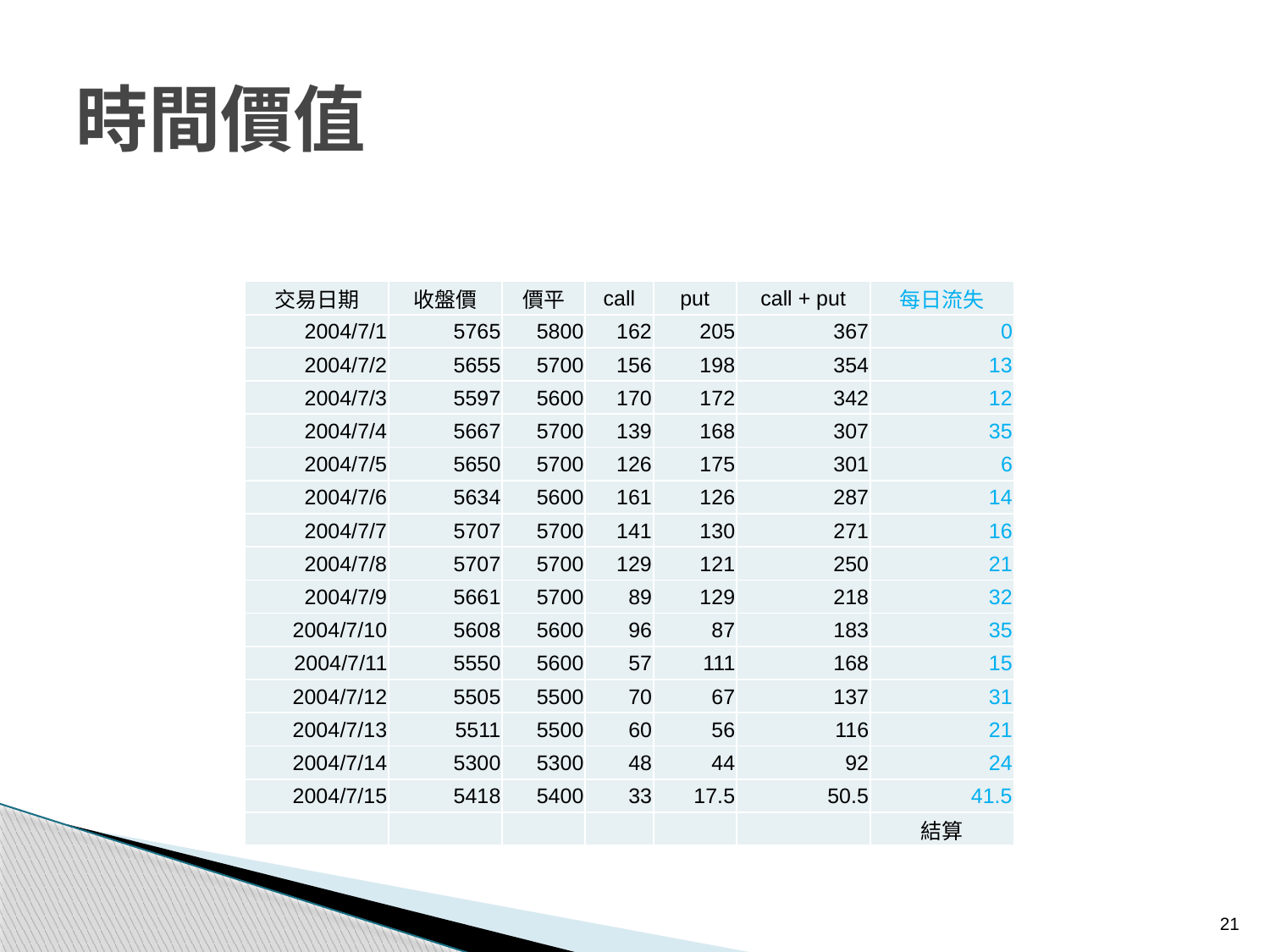

# 時間價值

| 交易日期 | 收盤價 | 價平 | call | put | call + put | 每日流失 |
| --- | --- | --- | --- | --- | --- | --- |
| 2004/7/1 | 5765 | 5800 | 162 | 205 | 367 | 0 |
| 2004/7/2 | 5655 | 5700 | 156 | 198 | 354 | 13 |
| 2004/7/3 | 5597 | 5600 | 170 | 172 | 342 | 12 |
| 2004/7/4 | 5667 | 5700 | 139 | 168 | 307 | 35 |
| 2004/7/5 | 5650 | 5700 | 126 | 175 | 301 | 6 |
| 2004/7/6 | 5634 | 5600 | 161 | 126 | 287 | 14 |
| 2004/7/7 | 5707 | 5700 | 141 | 130 | 271 | 16 |
| 2004/7/8 | 5707 | 5700 | 129 | 121 | 250 | 21 |
| 2004/7/9 | 5661 | 5700 | 89 | 129 | 218 | 32 |
| 2004/7/10 | 5608 | 5600 | 96 | 87 | 183 | 35 |
| 2004/7/11 | 5550 | 5600 | 57 | 111 | 168 | 15 |
| 2004/7/12 | 5505 | 5500 | 70 | 67 | 137 | 31 |
| 2004/7/13 | 5511 | 5500 | 60 | 56 | 116 | 21 |
| 2004/7/14 | 5300 | 5300 | 48 | 44 | 92 | 24 |
| 2004/7/15 | 5418 | 5400 | 33 | 17.5 | 50.5 | 41.5 |
|  |  |  |  |  |  | 結算 |
21